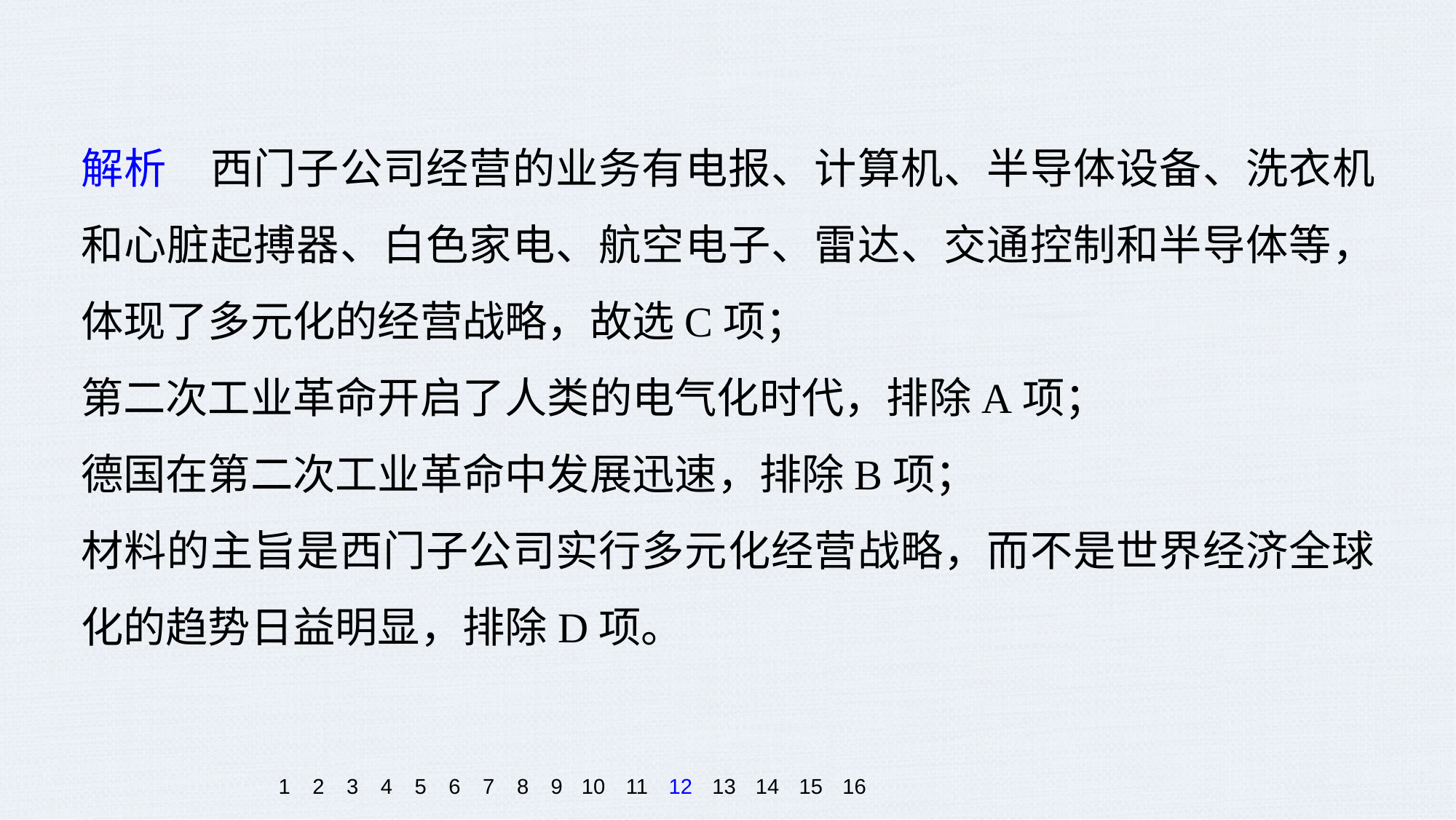

解析　西门子公司经营的业务有电报、计算机、半导体设备、洗衣机和心脏起搏器、白色家电、航空电子、雷达、交通控制和半导体等，体现了多元化的经营战略，故选C项；
第二次工业革命开启了人类的电气化时代，排除A项；
德国在第二次工业革命中发展迅速，排除B项；
材料的主旨是西门子公司实行多元化经营战略，而不是世界经济全球化的趋势日益明显，排除D项。
1
2
3
4
5
6
7
8
9
10
11
12
13
14
15
16